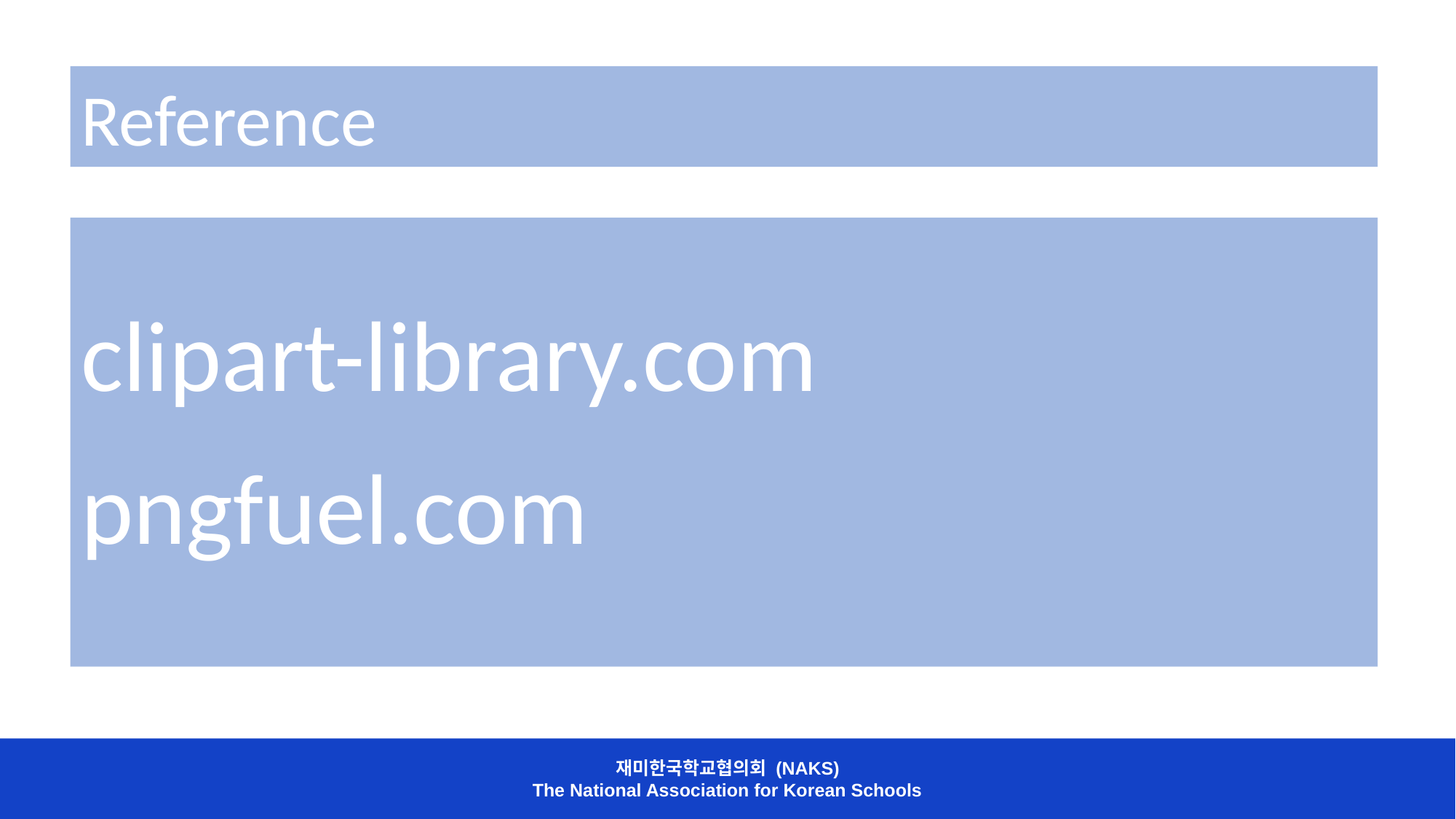

Reference
clipart-library.com

pngfuel.com

재미한국학교협의회 (NAKS)
The National Association for Korean Schools